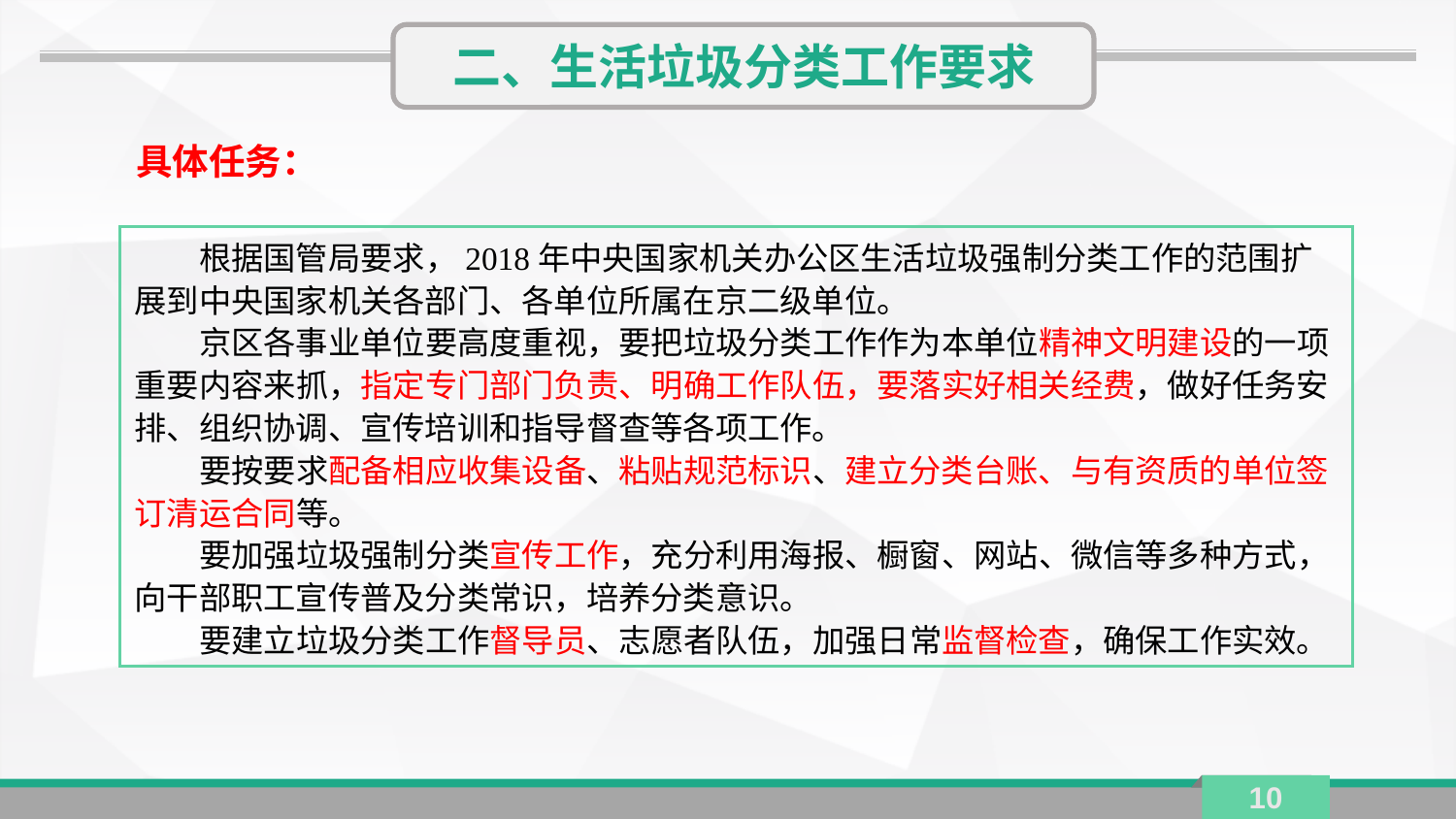

二、生活垃圾分类工作要求
具体任务：
根据国管局要求，2018年中央国家机关办公区生活垃圾强制分类工作的范围扩展到中央国家机关各部门、各单位所属在京二级单位。
京区各事业单位要高度重视，要把垃圾分类工作作为本单位精神文明建设的一项重要内容来抓，指定专门部门负责、明确工作队伍，要落实好相关经费，做好任务安排、组织协调、宣传培训和指导督查等各项工作。
要按要求配备相应收集设备、粘贴规范标识、建立分类台账、与有资质的单位签订清运合同等。
要加强垃圾强制分类宣传工作，充分利用海报、橱窗、网站、微信等多种方式，向干部职工宣传普及分类常识，培养分类意识。
要建立垃圾分类工作督导员、志愿者队伍，加强日常监督检查，确保工作实效。
10